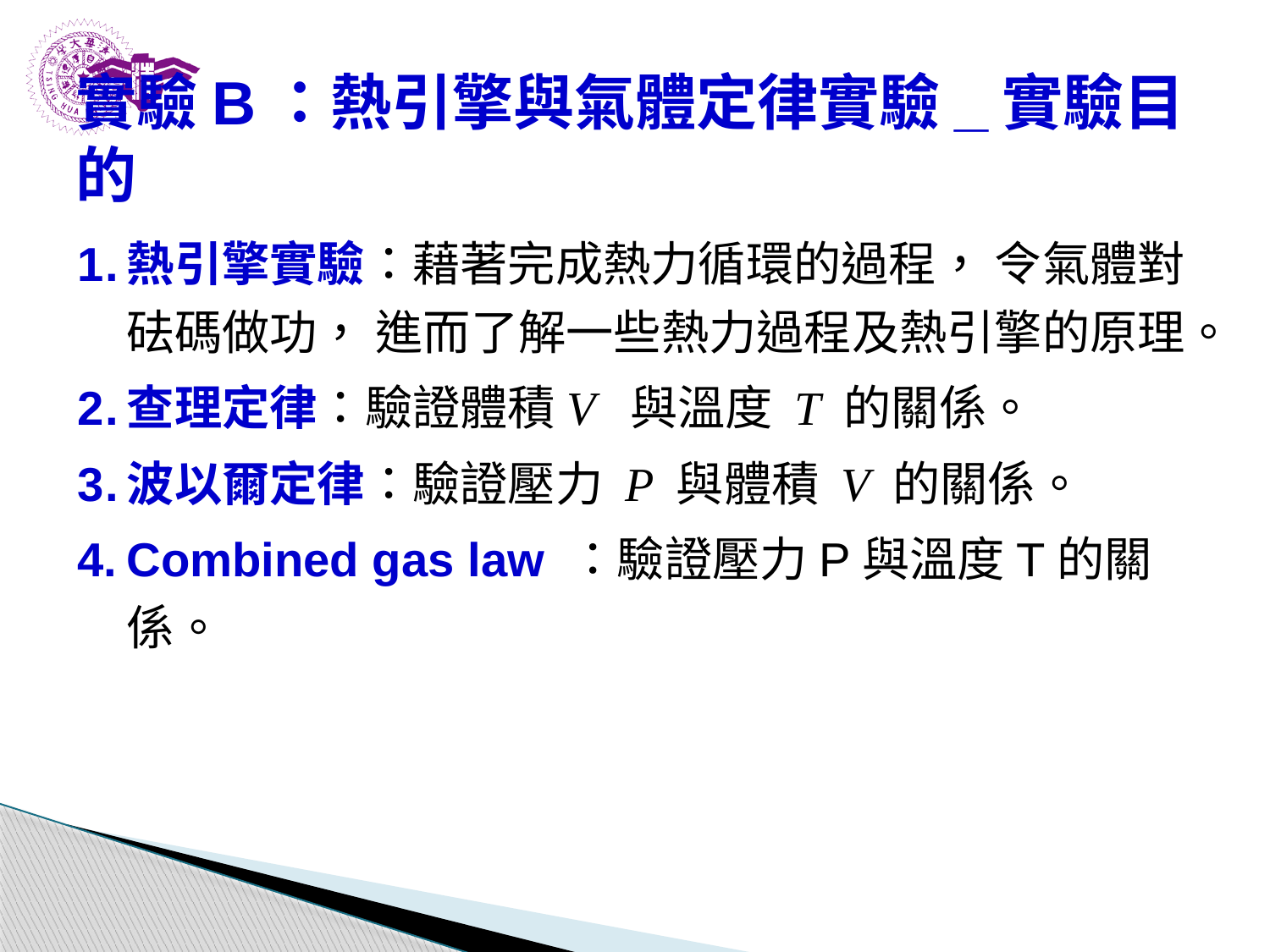

# 實驗B：熱引擎與氣體定律實驗_實驗目的
熱引擎實驗：藉著完成熱力循環的過程， 令氣體對砝碼做功， 進而了解一些熱力過程及熱引擎的原理。
查理定律：驗證體積V  與溫度 T 的關係。
波以爾定律：驗證壓力 P 與體積 V 的關係。
Combined gas law ：驗證壓力P與溫度T的關係。